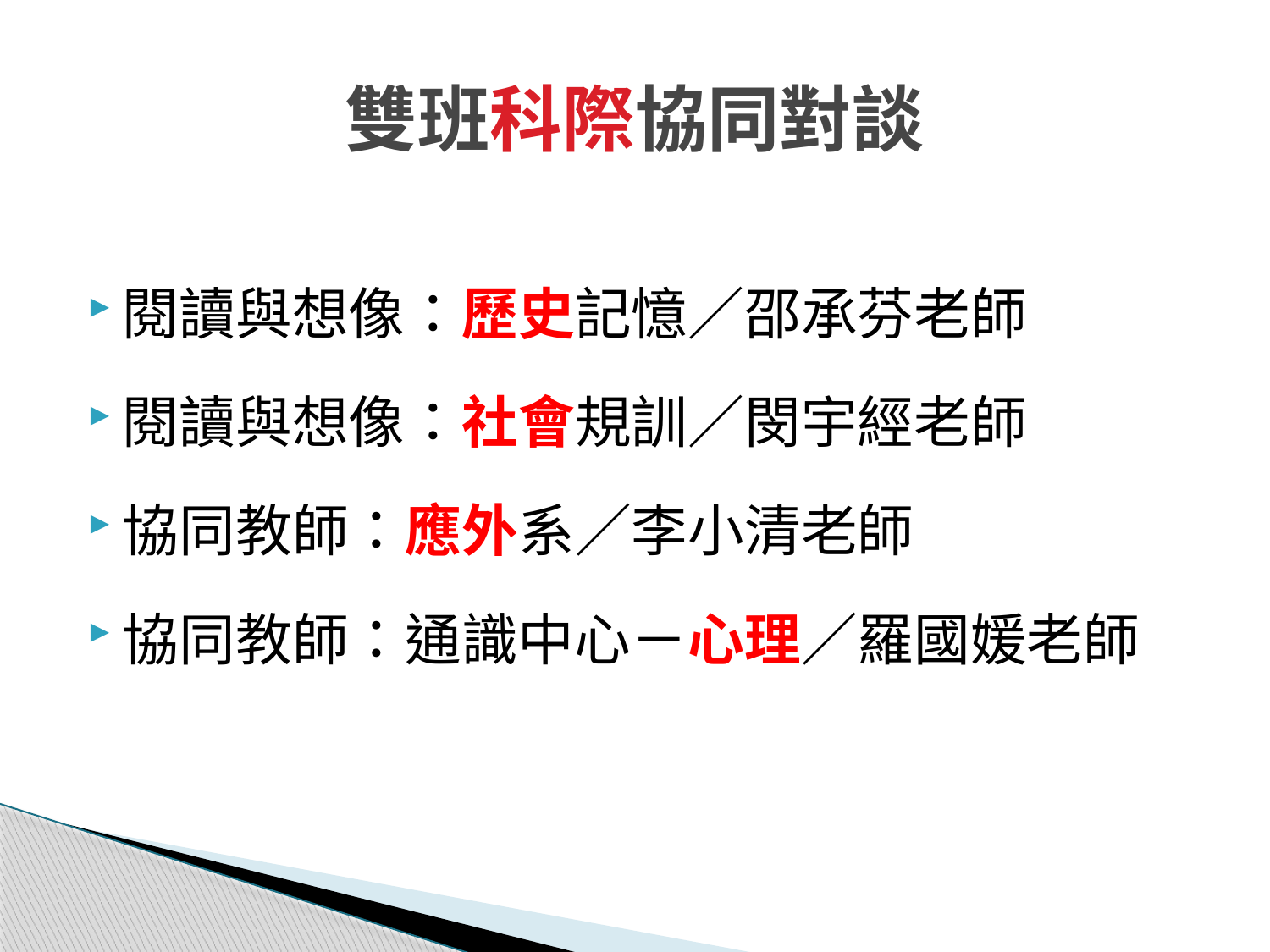

# 雙班科際協同對談
閱讀與想像：歷史記憶／邵承芬老師
閱讀與想像：社會規訓／閔宇經老師
協同教師：應外系／李小清老師
協同教師：通識中心－心理／羅國媛老師